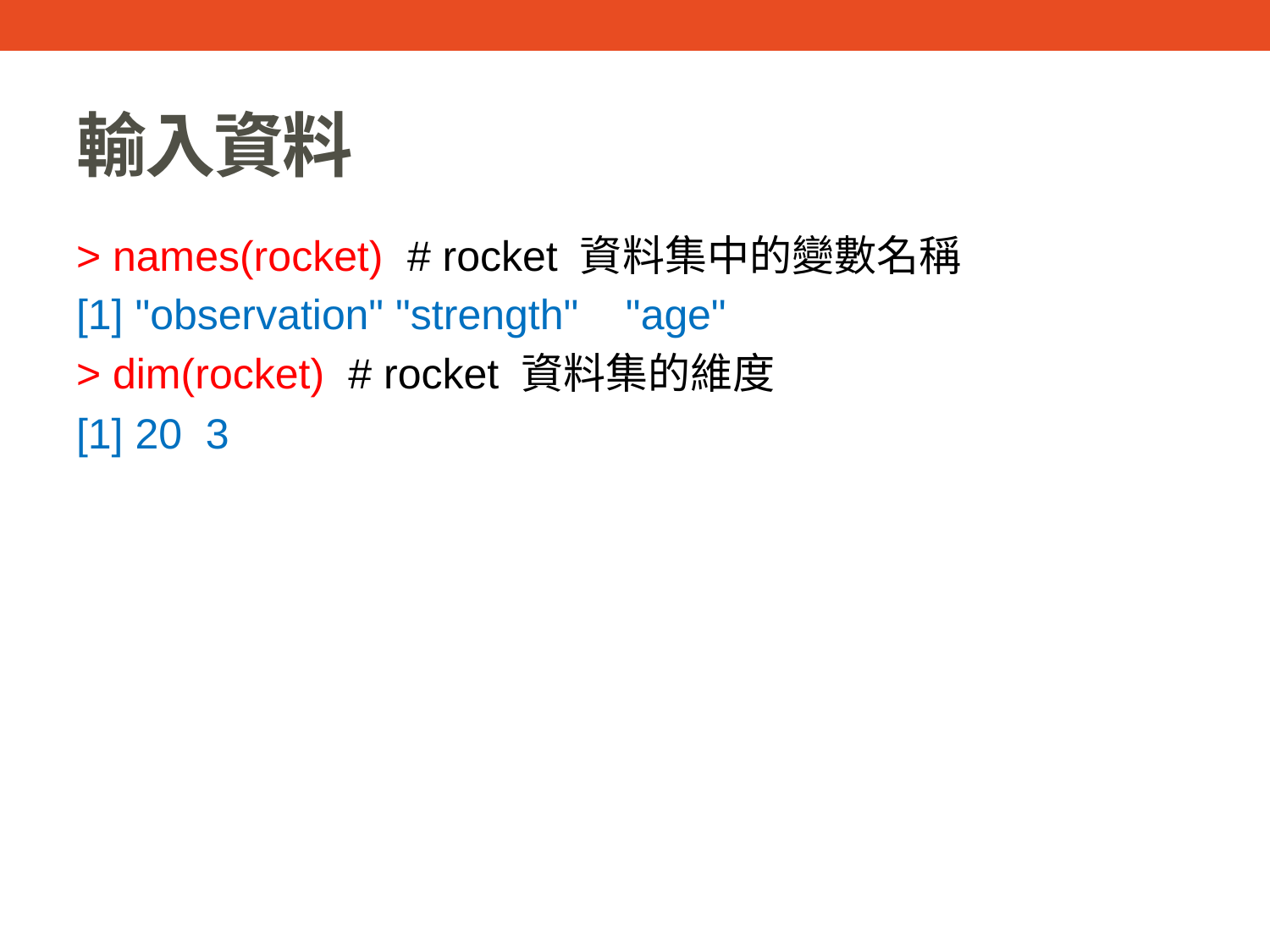

# 輸入資料
> names(rocket)  # rocket 資料集中的變數名稱
[1] "observation" "strength"    "age"
> dim(rocket)  # rocket 資料集的維度
[1] 20  3